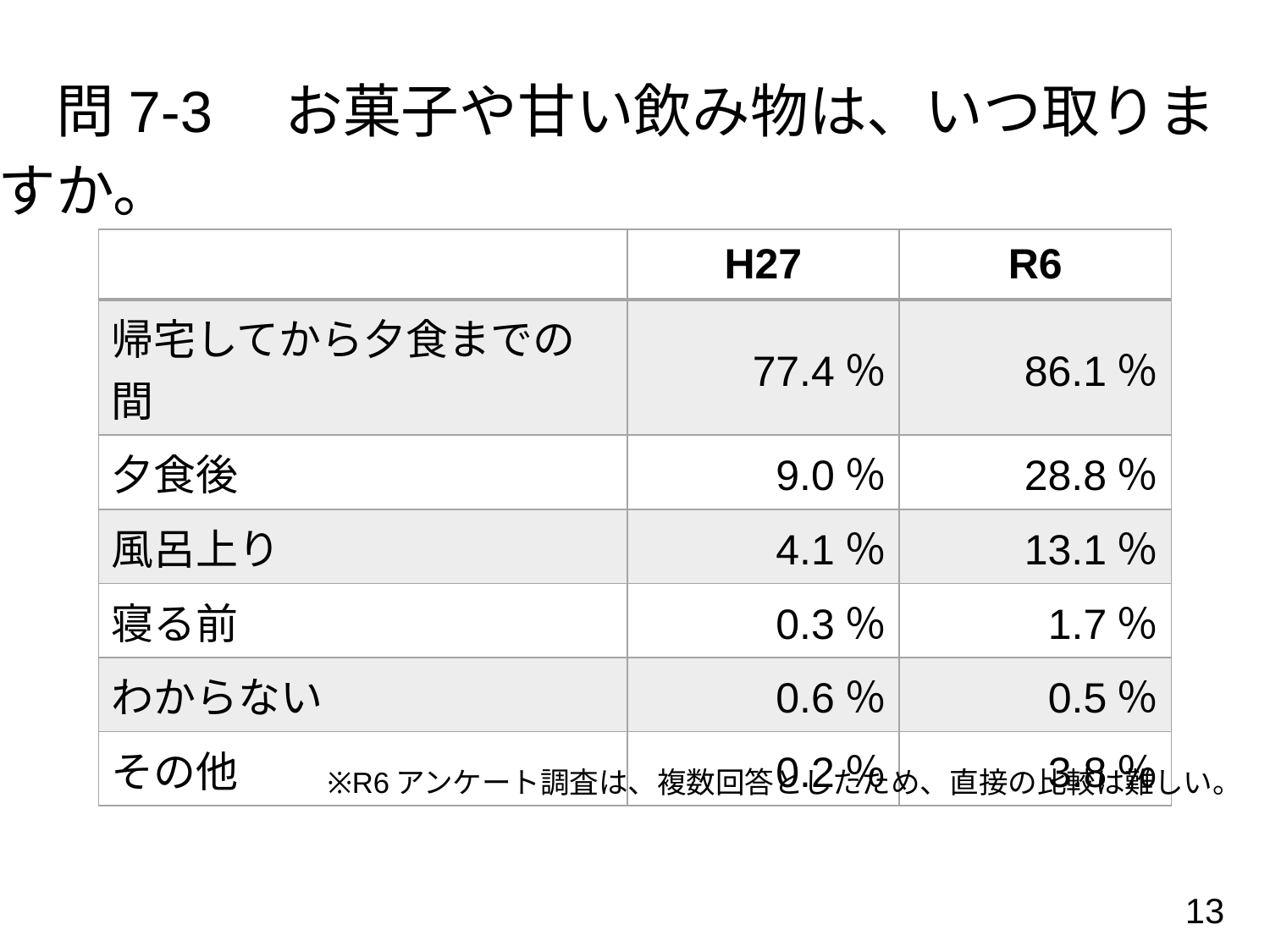

# 問7-3　お菓子や甘い飲み物は、いつ取りますか。
|  | H27 | R6 |
| --- | --- | --- |
| 帰宅してから夕食までの間 | 77.4％ | 86.1％ |
| 夕食後 | 9.0％ | 28.8％ |
| 風呂上り | 4.1％ | 13.1％ |
| 寝る前 | 0.3％ | 1.7％ |
| わからない | 0.6％ | 0.5％ |
| その他 | 0.2％ | 3.8％ |
※R6アンケート調査は、複数回答としたため、直接の比較は難しい。